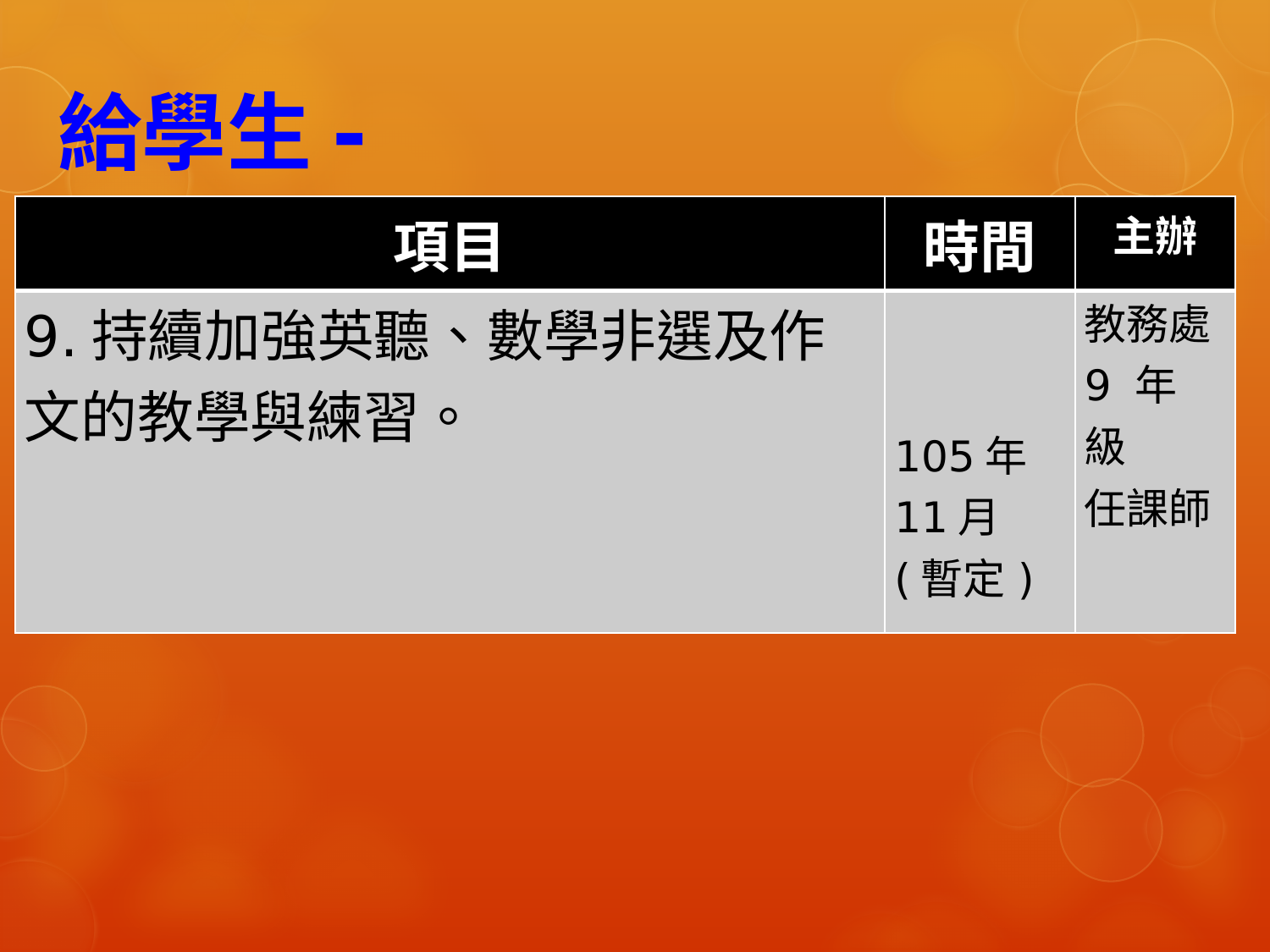

# 給學生-
| 項目 | 時間 | 主辦 |
| --- | --- | --- |
| 9.持續加強英聽、數學非選及作文的教學與練習。 | 105年11月(暫定) | 教務處 9 年 級 任課師 |